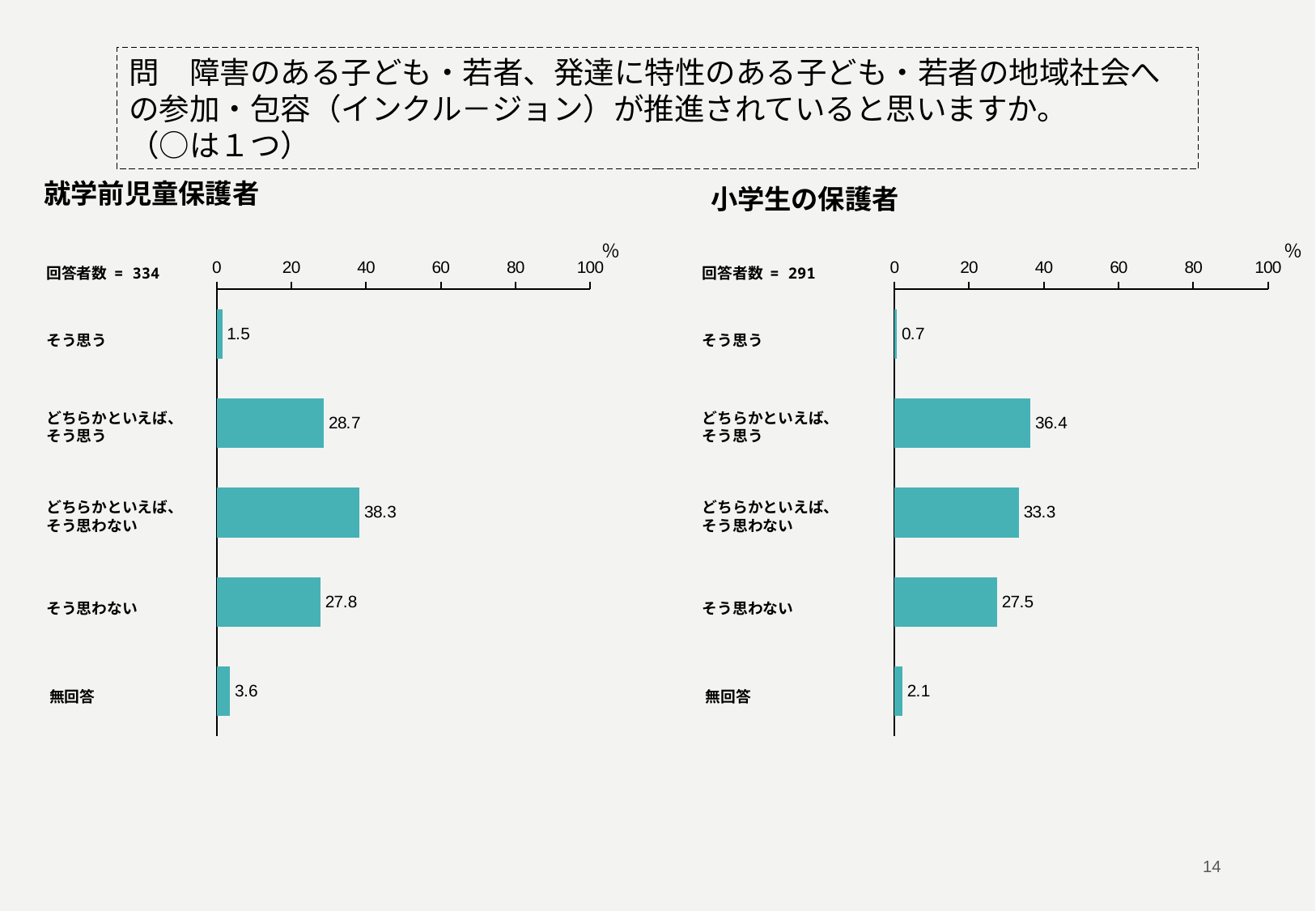

問　障害のある子ども・若者、発達に特性のある子ども・若者の地域社会への参加・包容（インクル－ジョン）が推進されていると思いますか。
（○は１つ）
就学前児童保護者
小学生の保護者
％
％
回答者数 = 334
そう思う
どちらかといえば、
そう思う
どちらかといえば、
そう思わない
そう思わない
無回答
回答者数 = 291
そう思う
どちらかといえば、
そう思う
どちらかといえば、
そう思わない
そう思わない
無回答

### Chart

| Category | 　 |
|---|---|
| そう思う | 1.5 |
| どちらかといえば、そう思う | 28.7 |
| どちらかといえば、そう思わない | 38.3 |
| そう思わない | 27.8 |
| 無回答 | 3.6 |

### Chart

| Category | 　 |
|---|---|
| そう思う | 0.7 |
| どちらかといえば、そう思う | 36.4 |
| どちらかといえば、そう思わない | 33.3 |
| そう思わない | 27.5 |
| 無回答 | 2.1 |
14